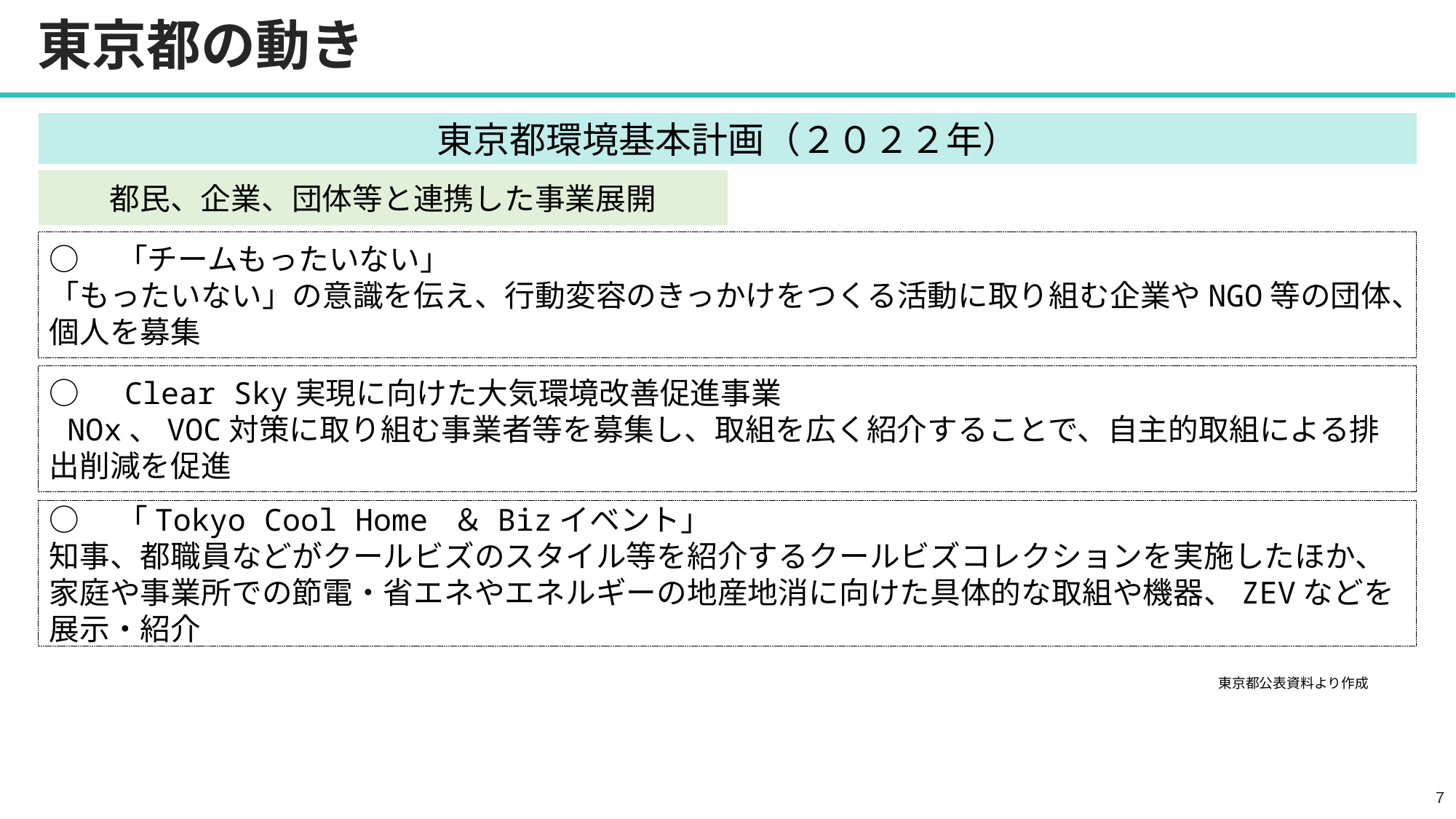

東京都の動き
東京都環境基本計画（２０２２年）
都民、企業、団体等と連携した事業展開
○　「チームもったいない」
「もったいない」の意識を伝え、行動変容のきっかけをつくる活動に取り組む企業やNGO等の団体、個人を募集
○　Clear Sky実現に向けた大気環境改善促進事業
 NOx、VOC対策に取り組む事業者等を募集し、取組を広く紹介することで、自主的取組による排出削減を促進
○　「Tokyo Cool Home ＆ Bizイベント」
知事、都職員などがクールビズのスタイル等を紹介するクールビズコレクションを実施したほか、家庭や事業所での節電・省エネやエネルギーの地産地消に向けた具体的な取組や機器、ZEVなどを展示・紹介
東京都公表資料より作成
7